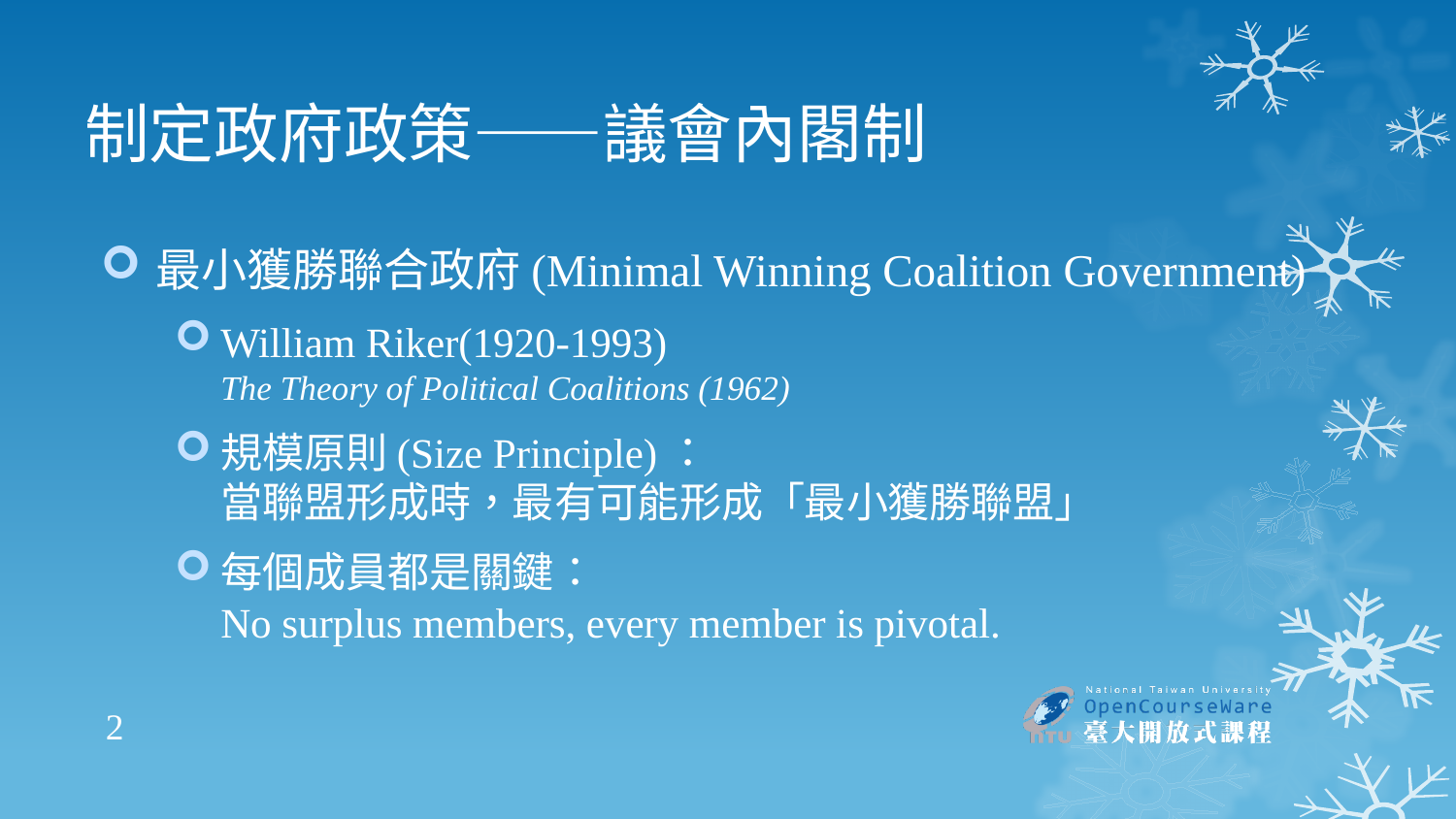

# 制定政府政策——議會內閣制
最小獲勝聯合政府(Minimal Winning Coalition Government)
William Riker(1920-1993)
The Theory of Political Coalitions (1962)
規模原則(Size Principle)：
當聯盟形成時，最有可能形成「最小獲勝聯盟」
每個成員都是關鍵：
No surplus members, every member is pivotal.
2